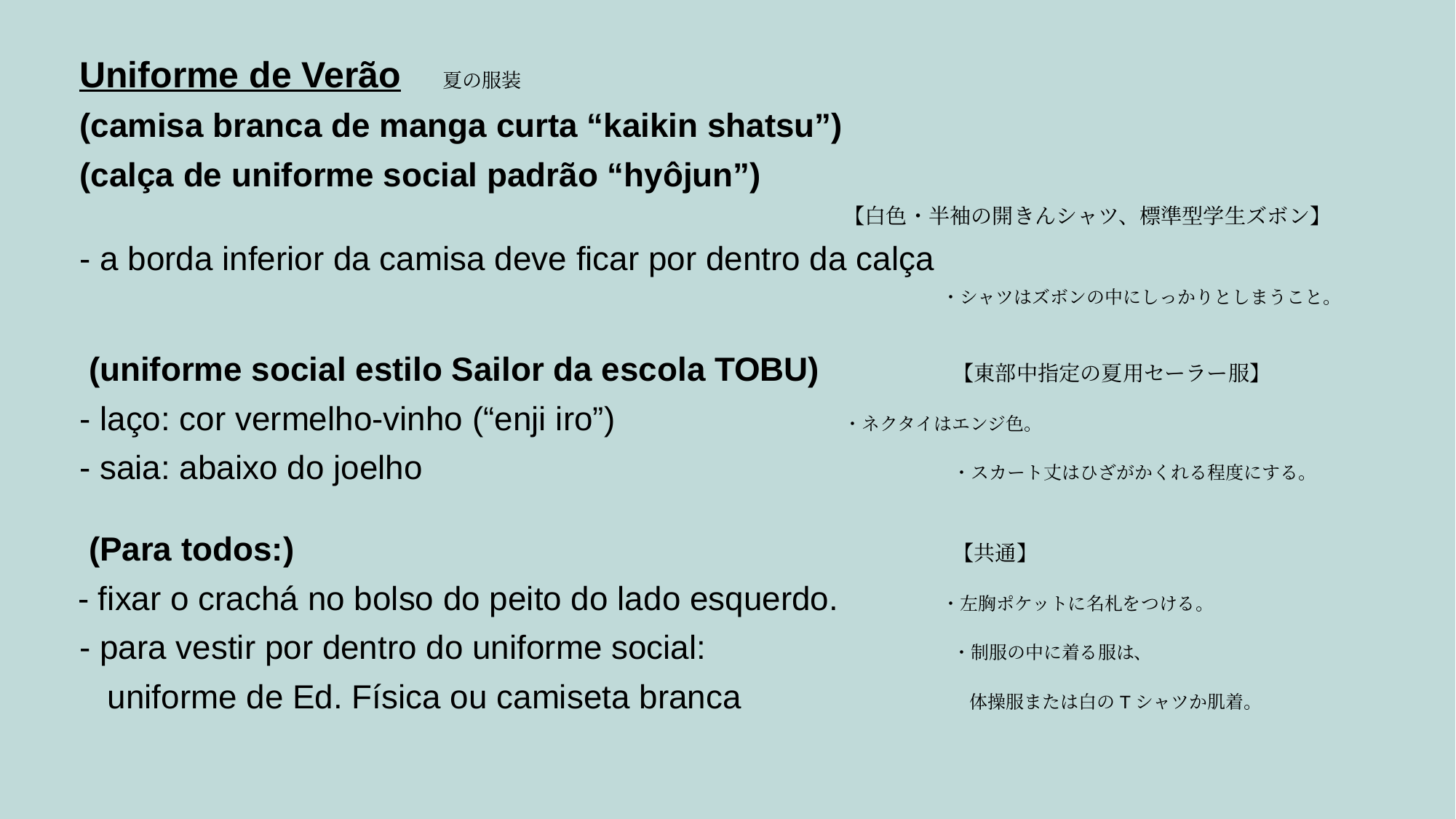

Uniforme de Verão　夏の服装
(camisa branca de manga curta “kaikin shatsu”)
(calça de uniforme social padrão “hyôjun”)
      							【白色・半袖の開きんシャツ、標準型学生ズボン】
- a borda inferior da camisa deve ficar por dentro da calça
								・シャツはズボンの中にしっかりとしまうこと。

 (uniforme social estilo Sailor da escola TOBU) 		【東部中指定の夏用セーラー服】
- laço: cor vermelho-vinho (“enji iro”)			・ネクタイはエンジ色。
- saia: abaixo do joelho					・スカート丈はひざがかくれる程度にする。

 (Para todos:) 						【共通】
 - fixar o crachá no bolso do peito do lado esquerdo. 	・左胸ポケットに名札をつける。
- para vestir por dentro do uniforme social: 			・制服の中に着る服は、
   uniforme de Ed. Física ou camiseta branca　		  体操服または白のTシャツか肌着。